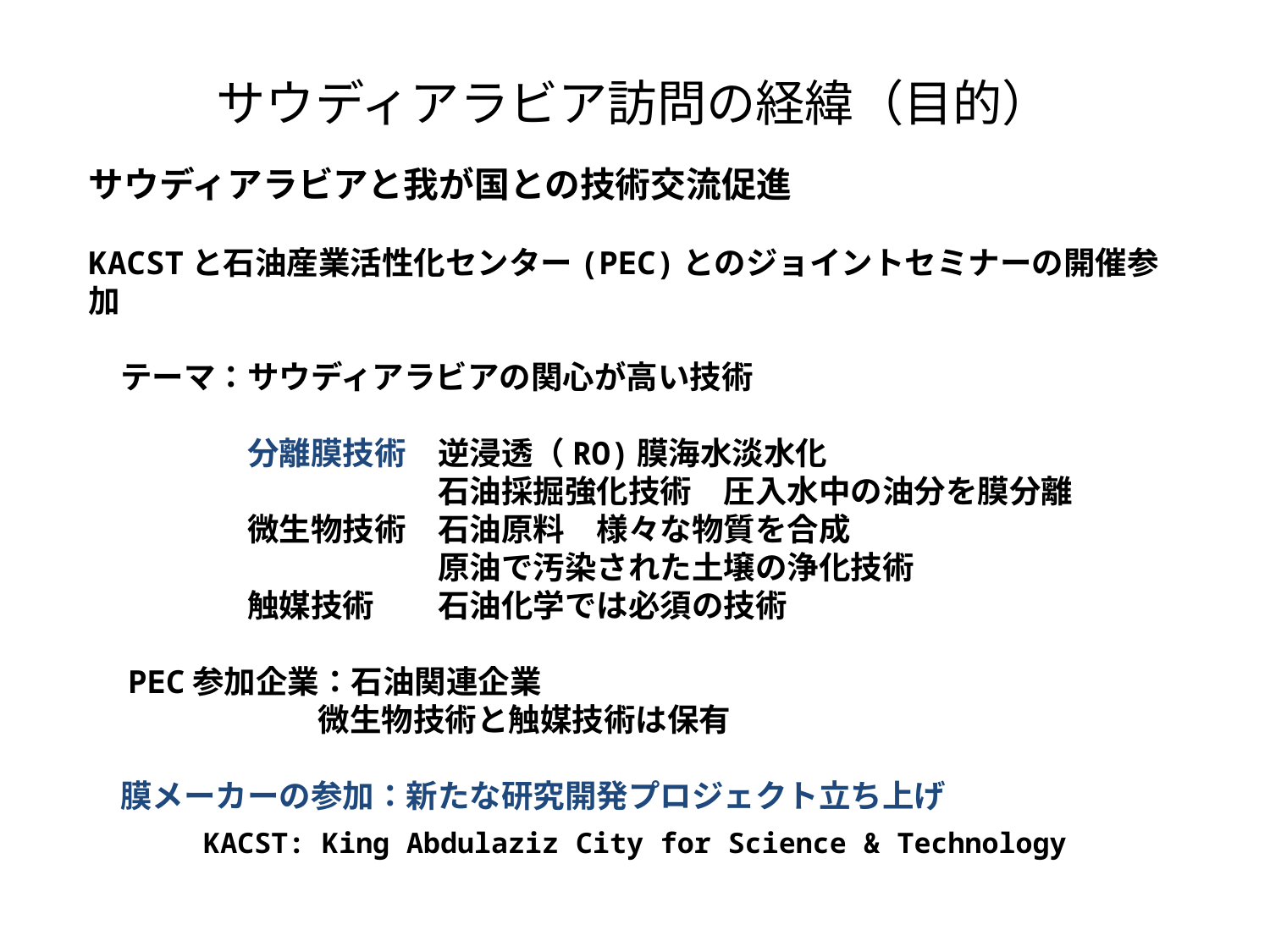

サウディアラビア訪問の経緯（目的）
サウディアラビアと我が国との技術交流促進

KACSTと石油産業活性化センター(PEC)とのジョイントセミナーの開催参加

　テーマ：サウディアラビアの関心が高い技術

　　　　　分離膜技術　逆浸透（RO)膜海水淡水化
　　　　　　　　　　　石油採掘強化技術　圧入水中の油分を膜分離
　　　　　微生物技術　石油原料　様々な物質を合成
　　　　　　　　　　　原油で汚染された土壌の浄化技術
　　　　　触媒技術　　石油化学では必須の技術

　PEC参加企業：石油関連企業
　　　　　　　 微生物技術と触媒技術は保有

　膜メーカーの参加：新たな研究開発プロジェクト立ち上げ
KACST: King Abdulaziz City for Science & Technology